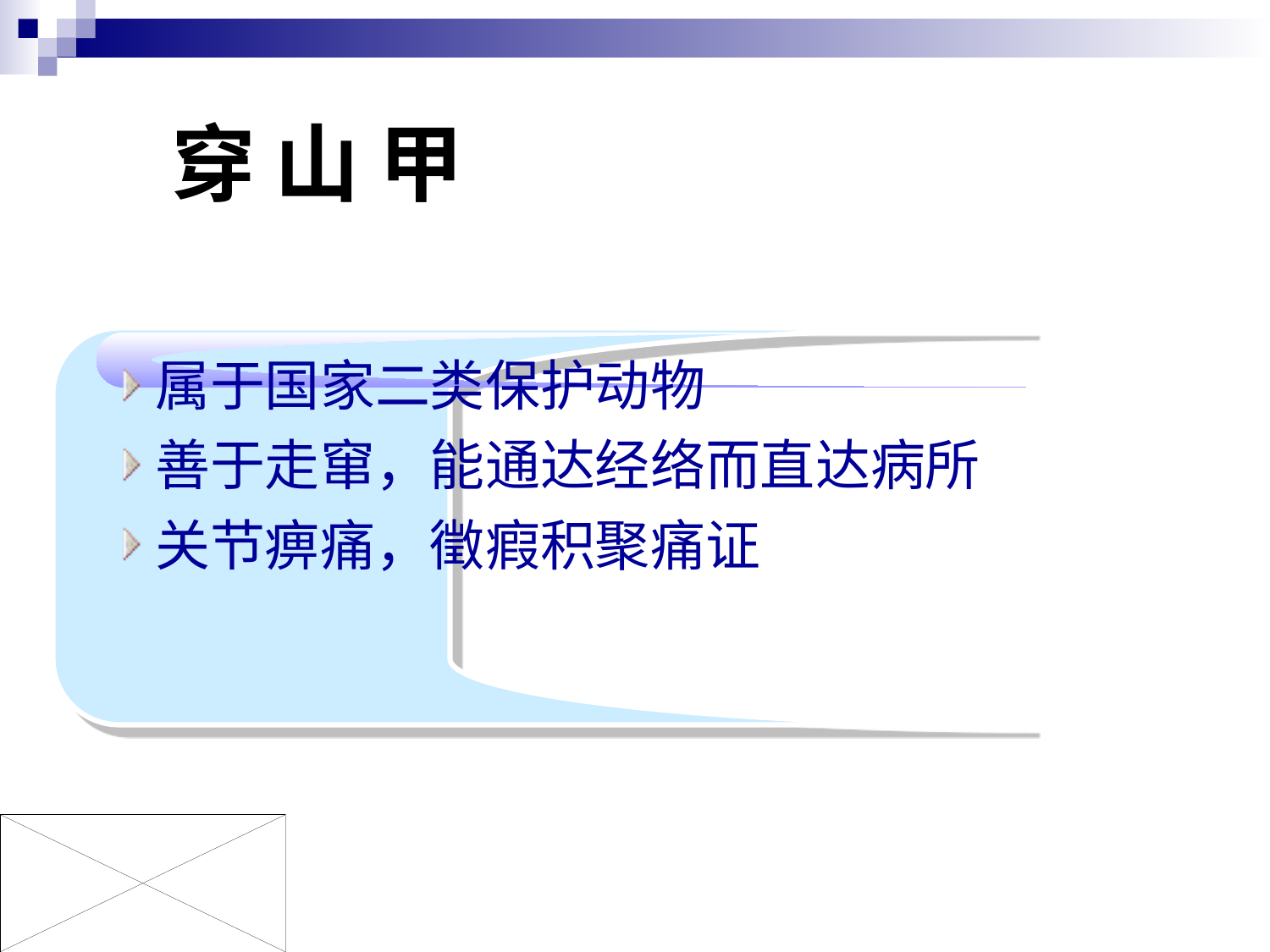

穿 山 甲

# 属于国家二类保护动物
善于走窜，能通达经络而直达病所
关节痹痛，徵瘕积聚痛证